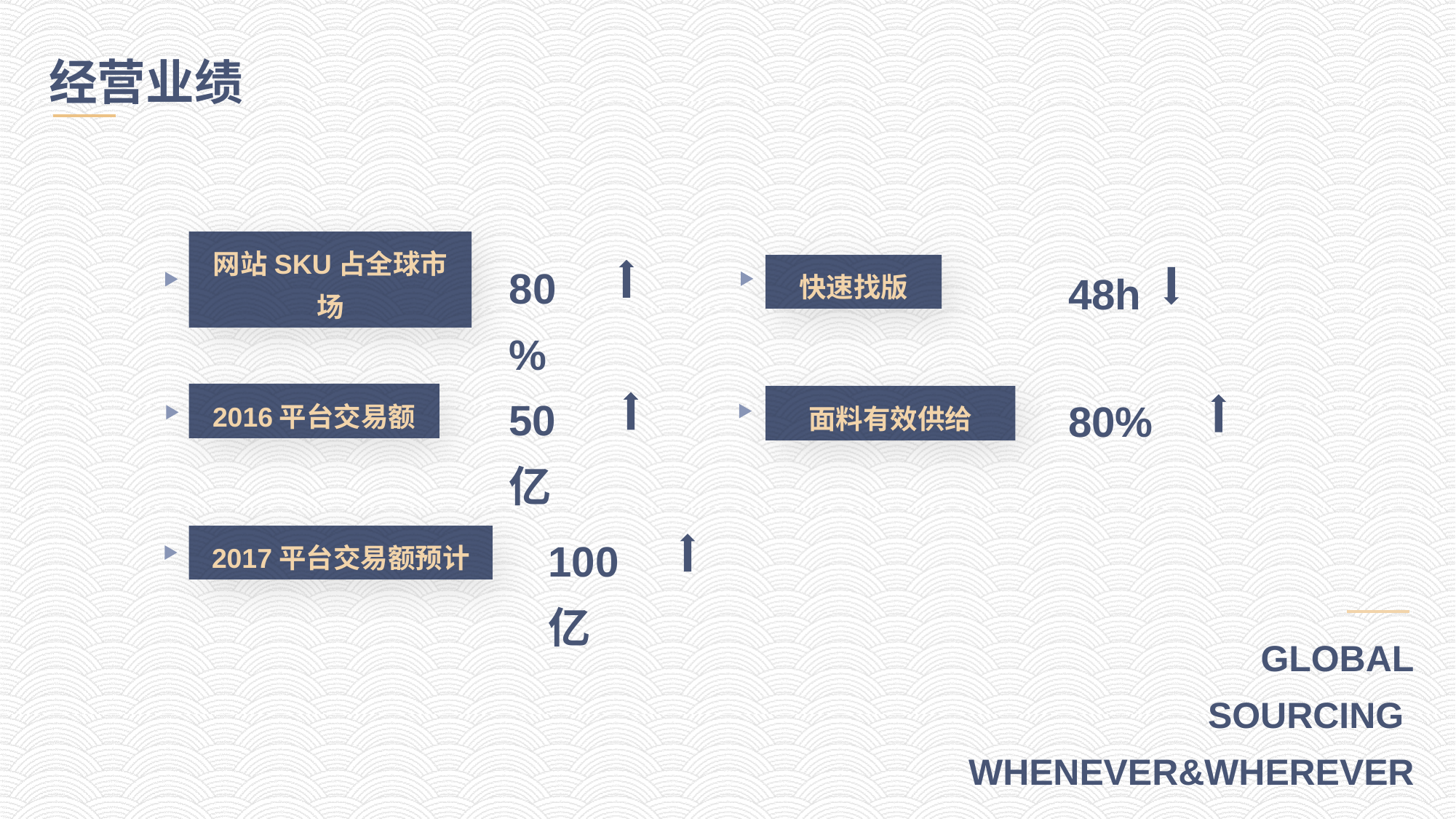

经营业绩
80%
48h
网站SKU占全球市场
快速找版

50亿
80%
2016平台交易额
面料有效供给

100亿
2017平台交易额预计

GLOBAL
SOURCING
WHENEVER&WHEREVER